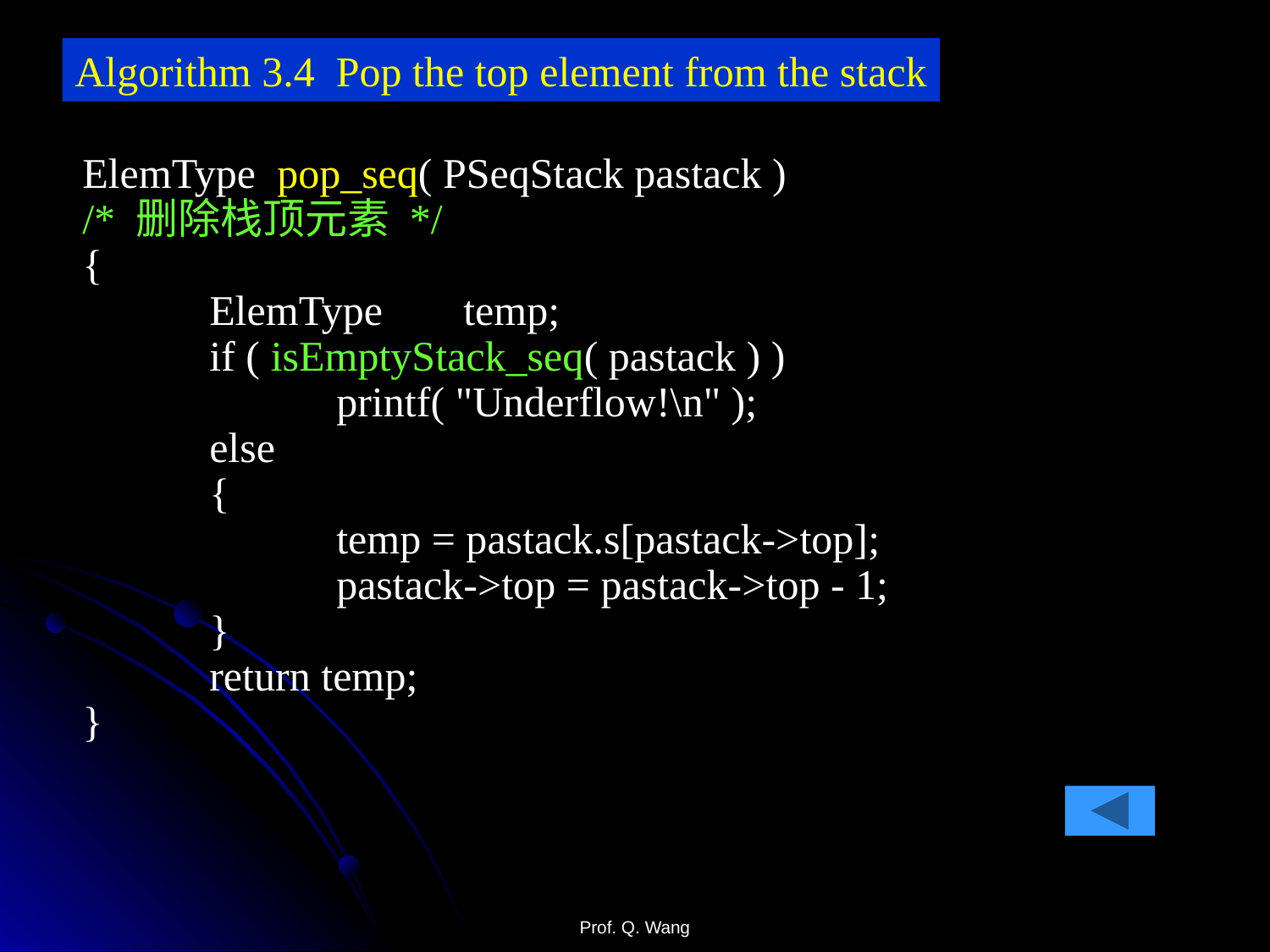

Algorithm 3.4  Pop the top element from the stack
ElemType  pop_seq( PSeqStack pastack )
/* 删除栈顶元素 */
{
 	ElemType	temp;
	if ( isEmptyStack_seq( pastack ) )
		printf( "Underflow!\n" );
    	else
	{
		temp = pastack.s[pastack->top];
		pastack->top = pastack->top - 1;
	}
	return temp;
}

Prof. Q. Wang